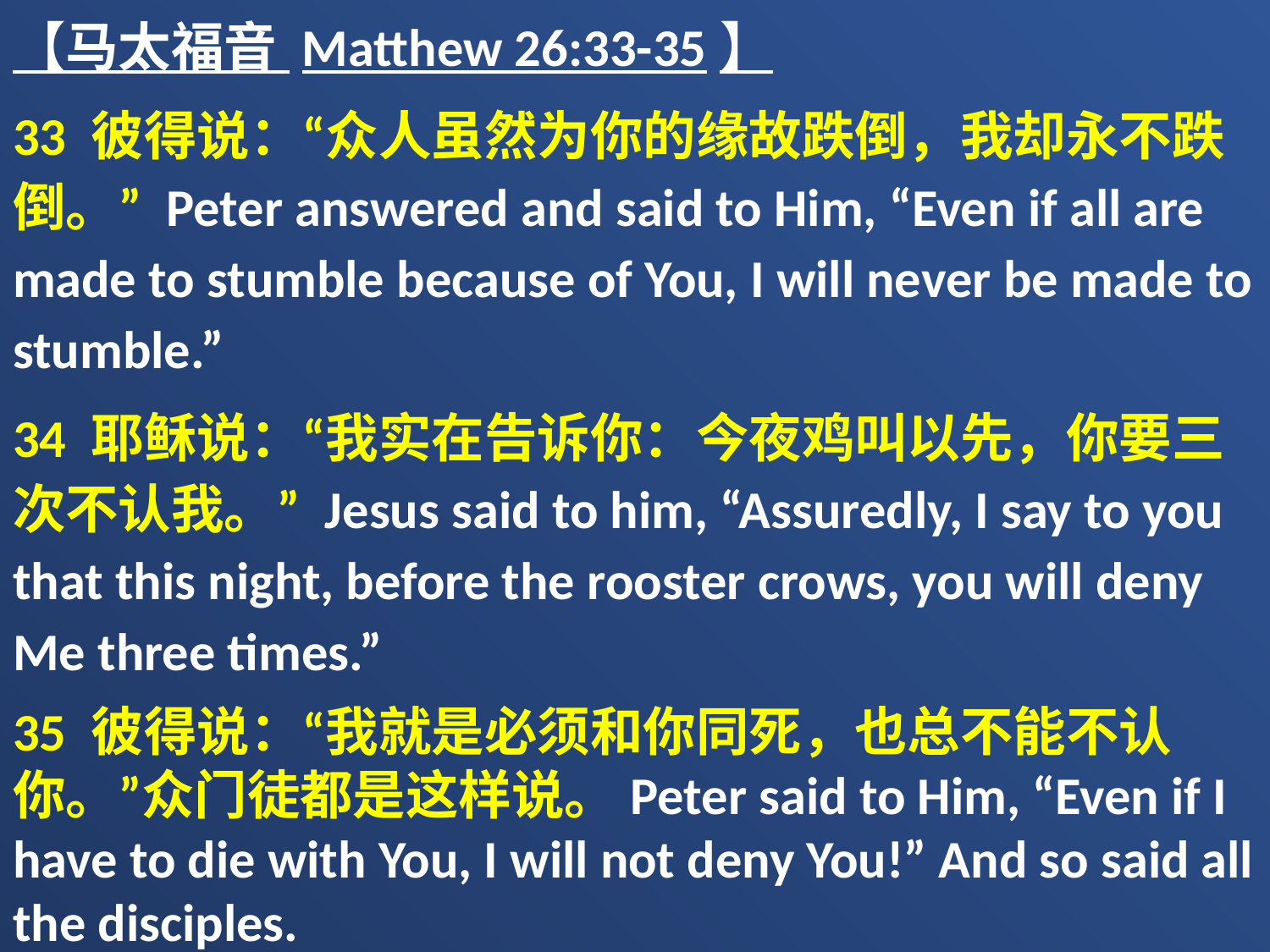

【马太福音 Matthew 26:33-35】
33 彼得说：“众人虽然为你的缘故跌倒，我却永不跌倒。” Peter answered and said to Him, “Even if all are made to stumble because of You, I will never be made to stumble.”
34 耶稣说：“我实在告诉你：今夜鸡叫以先，你要三次不认我。” Jesus said to him, “Assuredly, I say to you that this night, before the rooster crows, you will deny Me three times.”
35 彼得说：“我就是必须和你同死，也总不能不认你。”众门徒都是这样说。Peter said to Him, “Even if I have to die with You, I will not deny You!” And so said all the disciples.